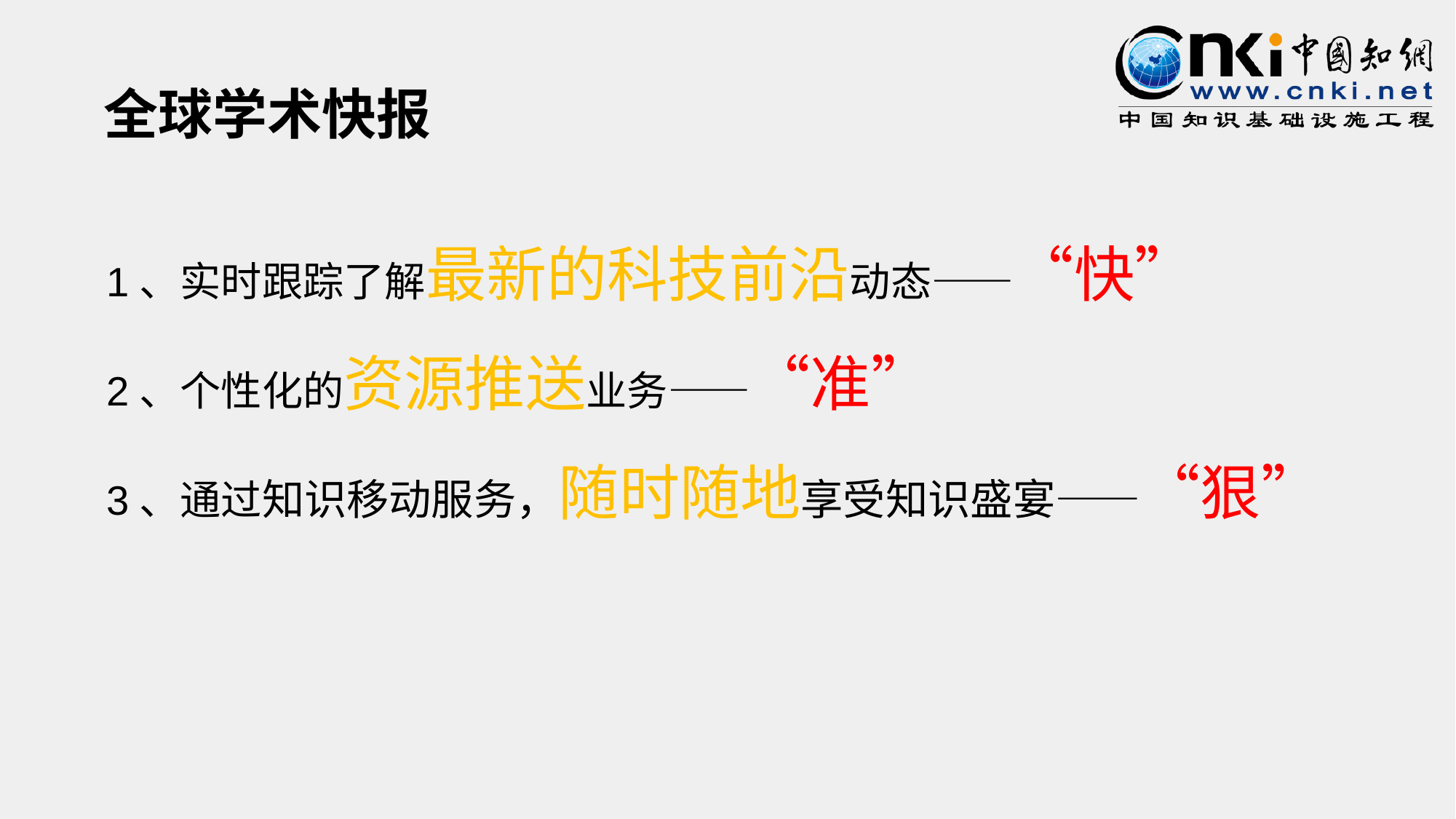

全球学术快报
1、实时跟踪了解最新的科技前沿动态——“快”
2、个性化的资源推送业务——“准”
3、通过知识移动服务，随时随地享受知识盛宴——“狠”